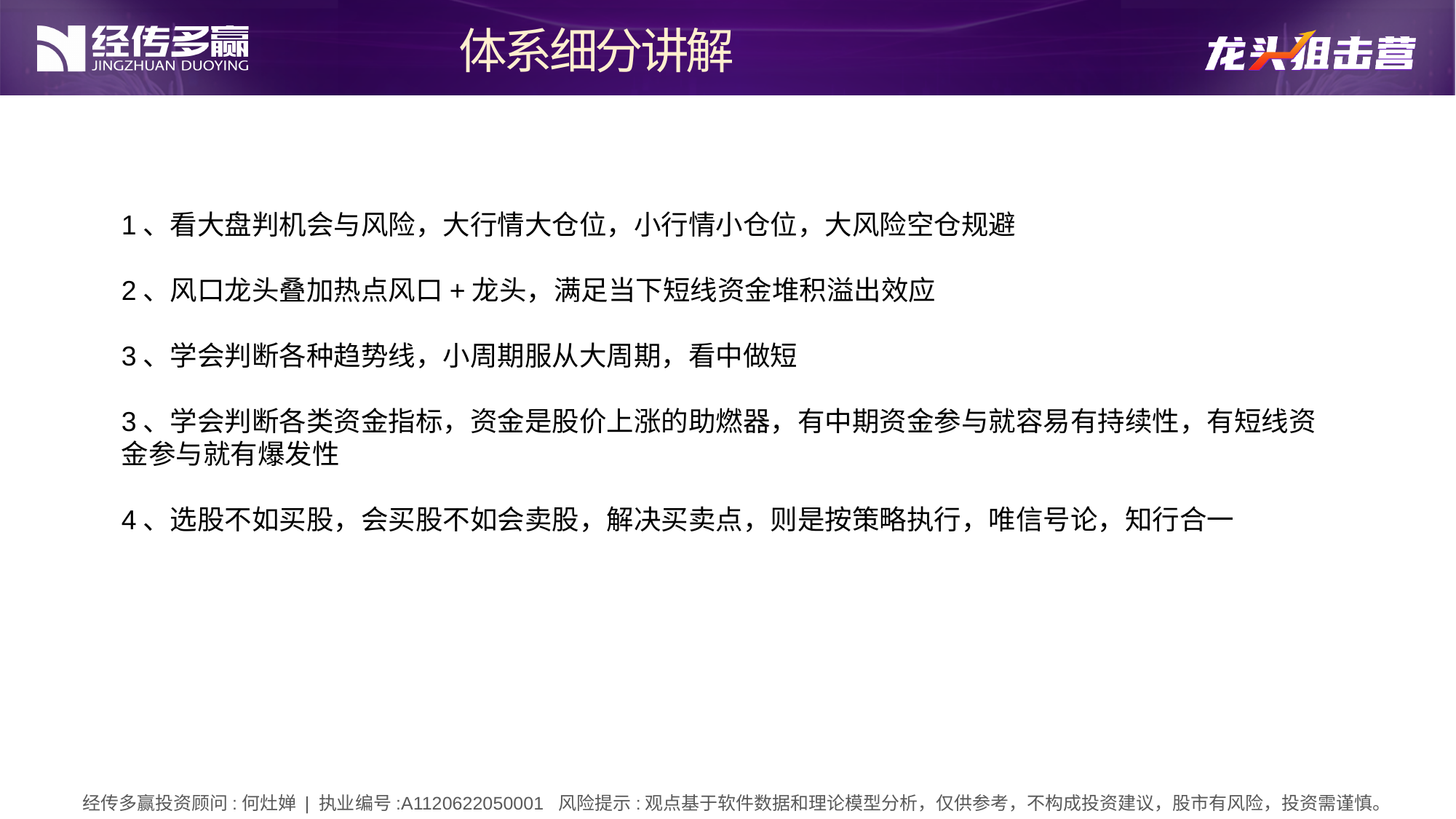

体系细分讲解
1、看大盘判机会与风险，大行情大仓位，小行情小仓位，大风险空仓规避

2、风口龙头叠加热点风口+龙头，满足当下短线资金堆积溢出效应

3、学会判断各种趋势线，小周期服从大周期，看中做短

3、学会判断各类资金指标，资金是股价上涨的助燃器，有中期资金参与就容易有持续性，有短线资金参与就有爆发性

4、选股不如买股，会买股不如会卖股，解决买卖点，则是按策略执行，唯信号论，知行合一